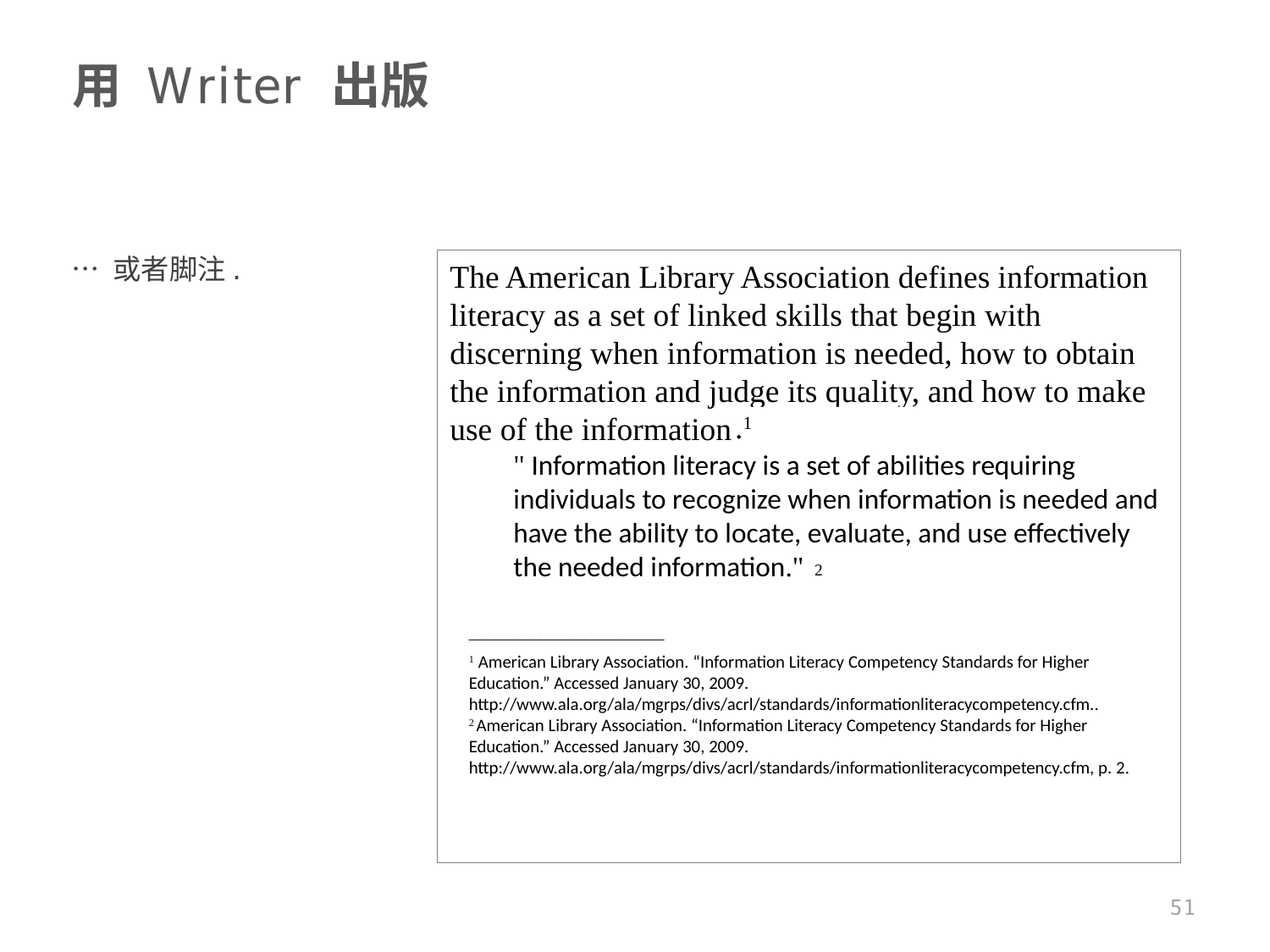

# 用 Writer 出版
… 或者脚注.
The American Library Association defines information literacy as a set of linked skills that begin with discerning when information is needed, how to obtain the information and judge its quality, and how to make use of the information
" Information literacy is a set of abilities requiring individuals to recognize when information is needed and have the ability to locate, evaluate, and use effectively the needed information."
.1
2
______________________
1 American Library Association. “Information Literacy Competency Standards for Higher Education.” Accessed January 30, 2009. http://www.ala.org/ala/mgrps/divs/acrl/standards/informationliteracycompetency.cfm..
2 American Library Association. “Information Literacy Competency Standards for Higher Education.” Accessed January 30, 2009. http://www.ala.org/ala/mgrps/divs/acrl/standards/informationliteracycompetency.cfm, p. 2.
51